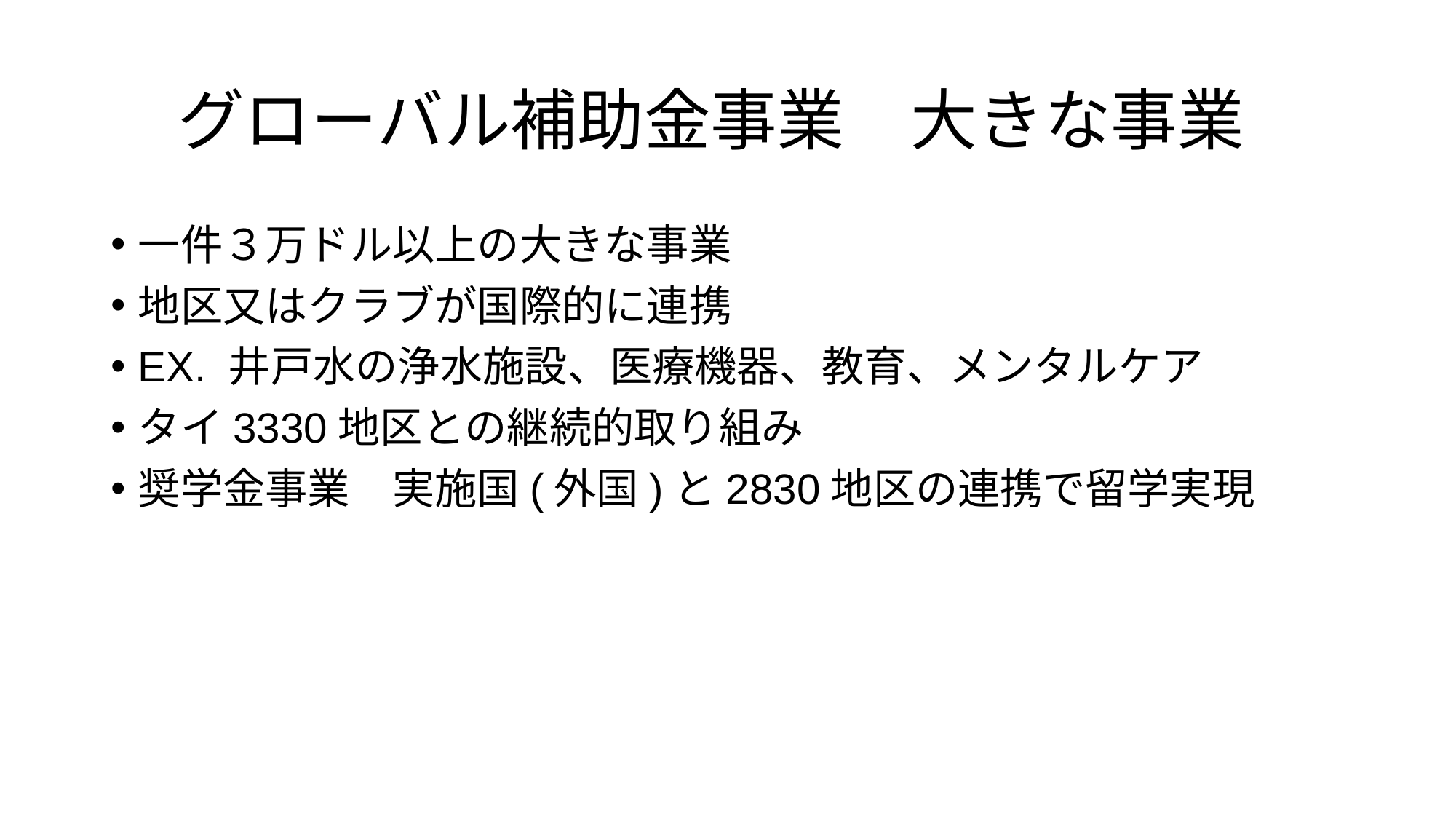

# グローバル補助金事業　大きな事業
一件３万ドル以上の大きな事業
地区又はクラブが国際的に連携
EX. 井戸水の浄水施設、医療機器、教育、メンタルケア
タイ3330地区との継続的取り組み
奨学金事業　実施国(外国)と2830地区の連携で留学実現